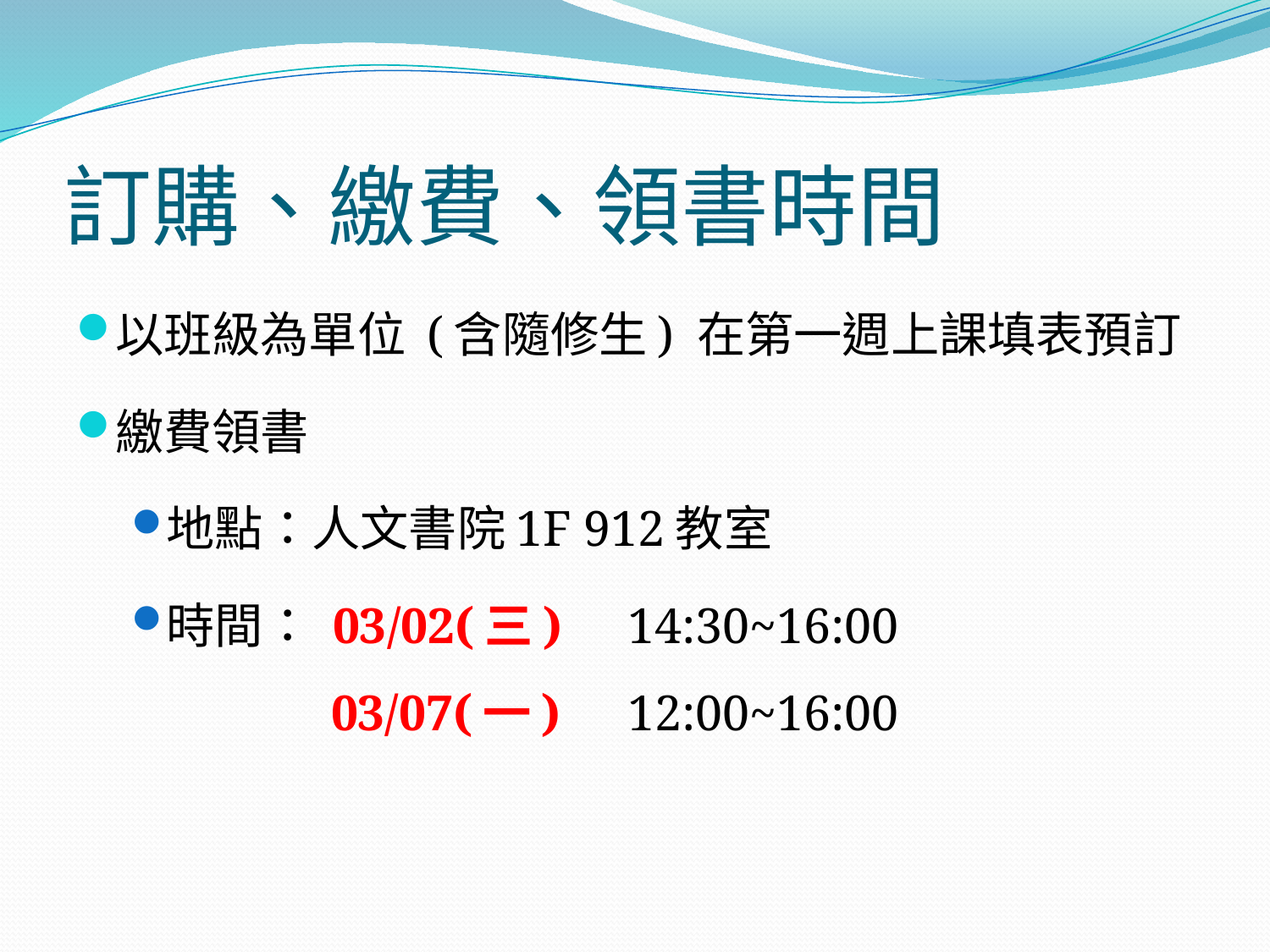

# 訂購、繳費、領書時間
以班級為單位 (含隨修生) 在第一週上課填表預訂
繳費領書
地點：人文書院1F 912教室
時間： 03/02(三)	  14:30~16:00
             03/07(一)	  12:00~16:00